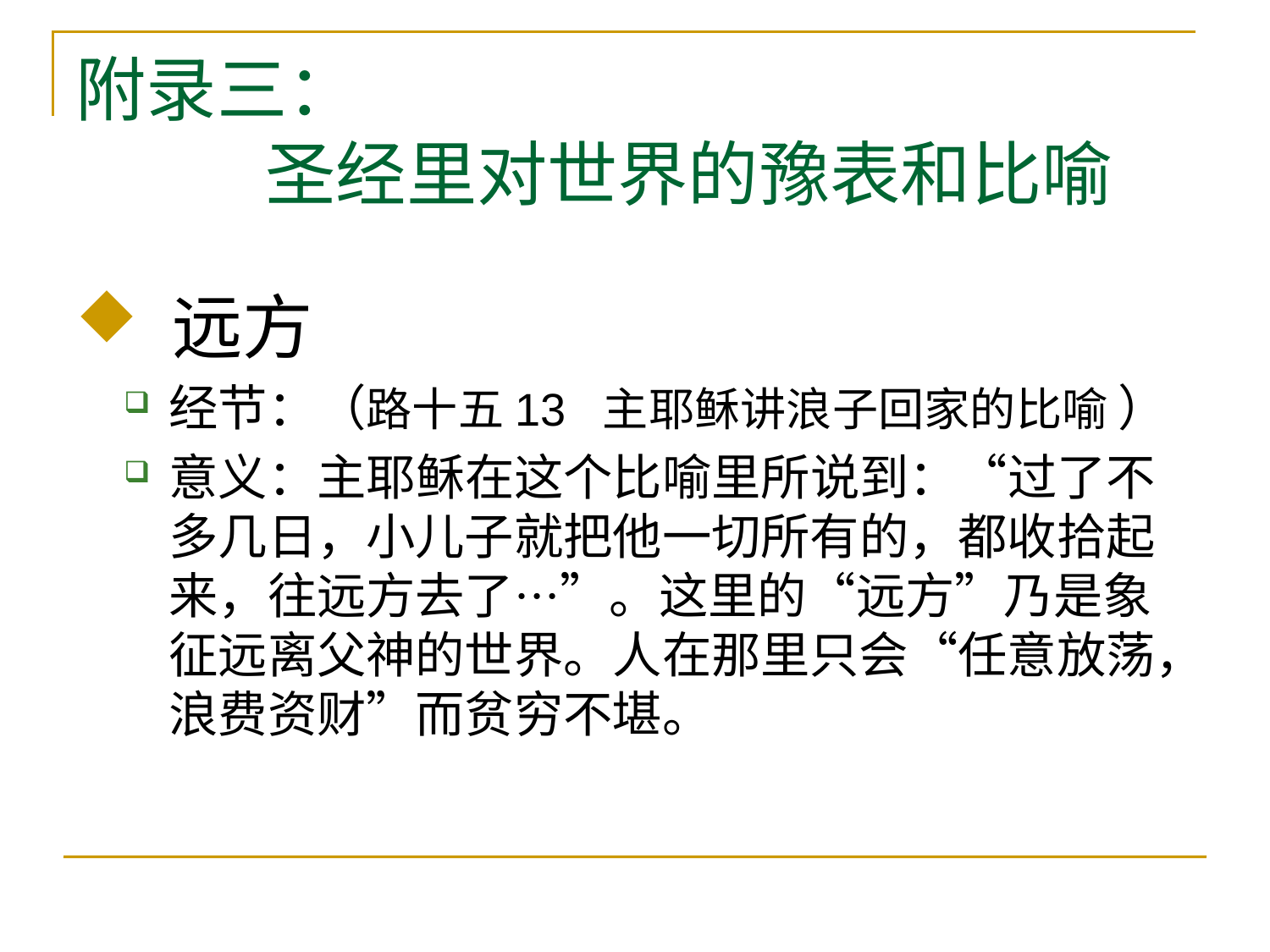

# 附录三： 圣经里对世界的豫表和比喻
 远方
经节：（路十五13  主耶稣讲浪子回家的比喻 ）
意义：主耶稣在这个比喻里所说到：“过了不多几日，小儿子就把他一切所有的，都收拾起来，往远方去了…”。这里的“远方”乃是象征远离父神的世界。人在那里只会“任意放荡，浪费资财”而贫穷不堪。